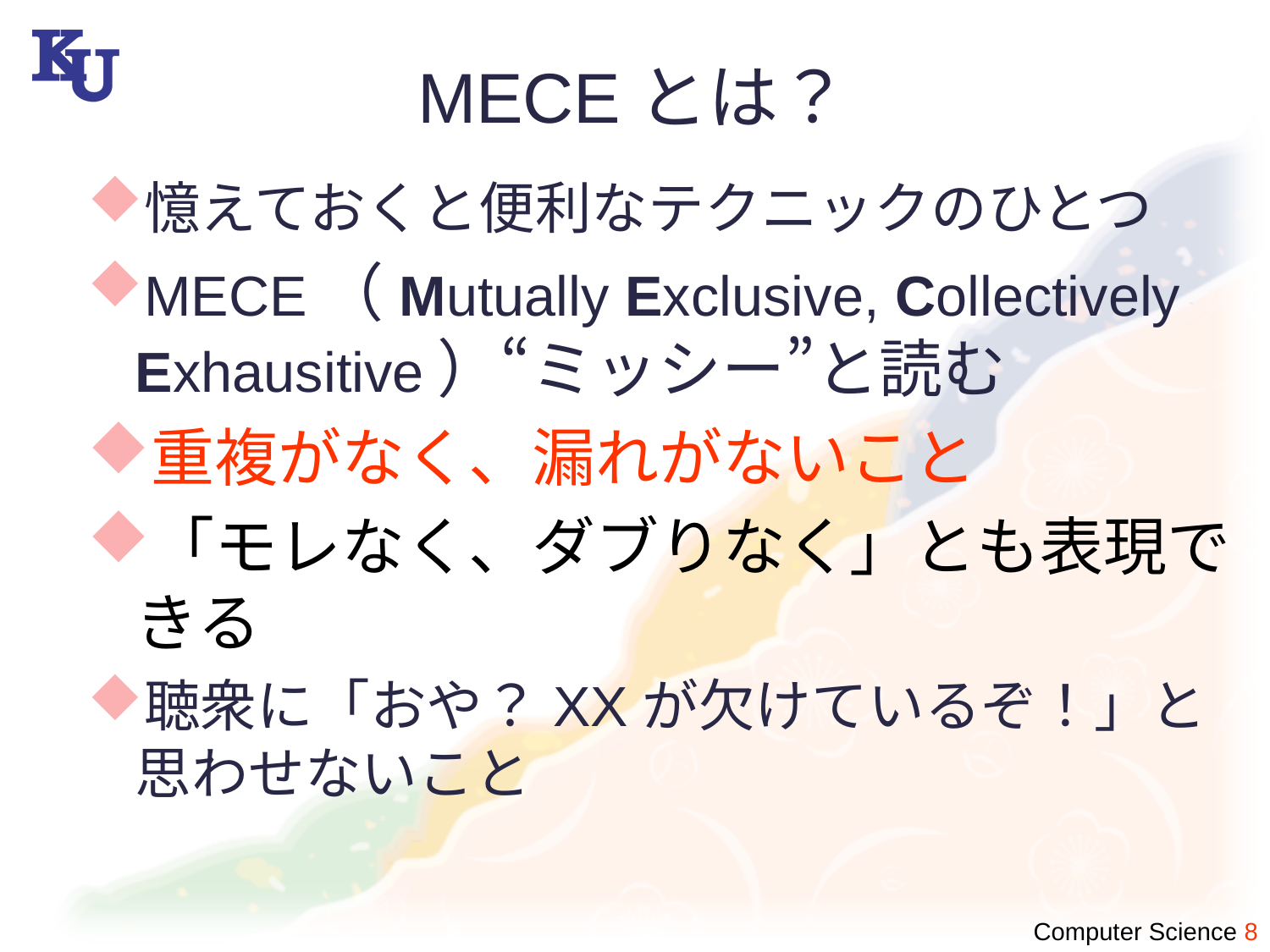

# MECEとは？
憶えておくと便利なテクニックのひとつ
MECE（Mutually Exclusive, Collectively Exhausitive）“ミッシー”と読む
重複がなく、漏れがないこと
「モレなく、ダブりなく」とも表現できる
聴衆に「おや？XXが欠けているぞ！」と思わせないこと